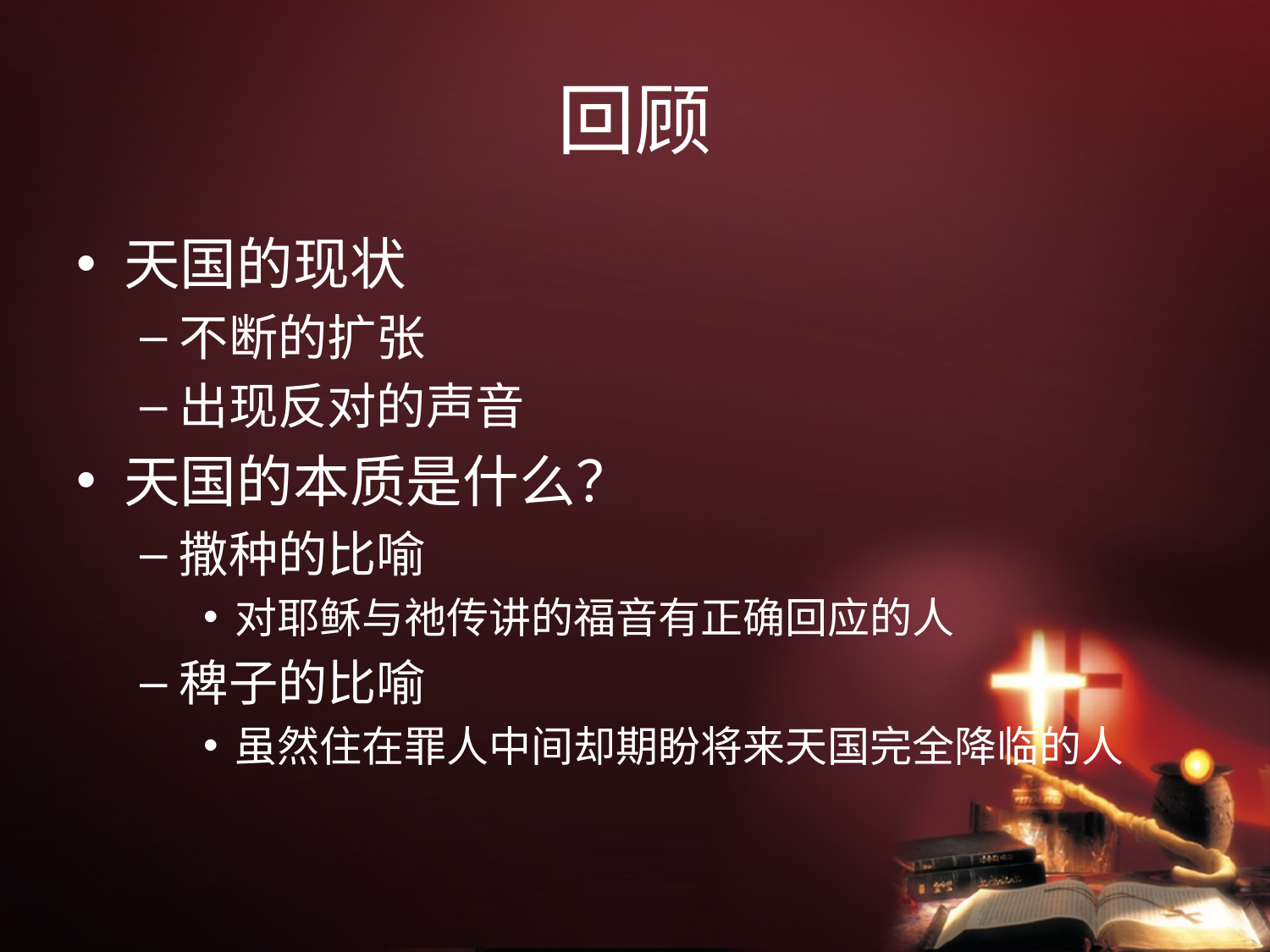

# 回顾
天国的现状
不断的扩张
出现反对的声音
天国的本质是什么？
撒种的比喻
对耶稣与祂传讲的福音有正确回应的人
稗子的比喻
虽然住在罪人中间却期盼将来天国完全降临的人